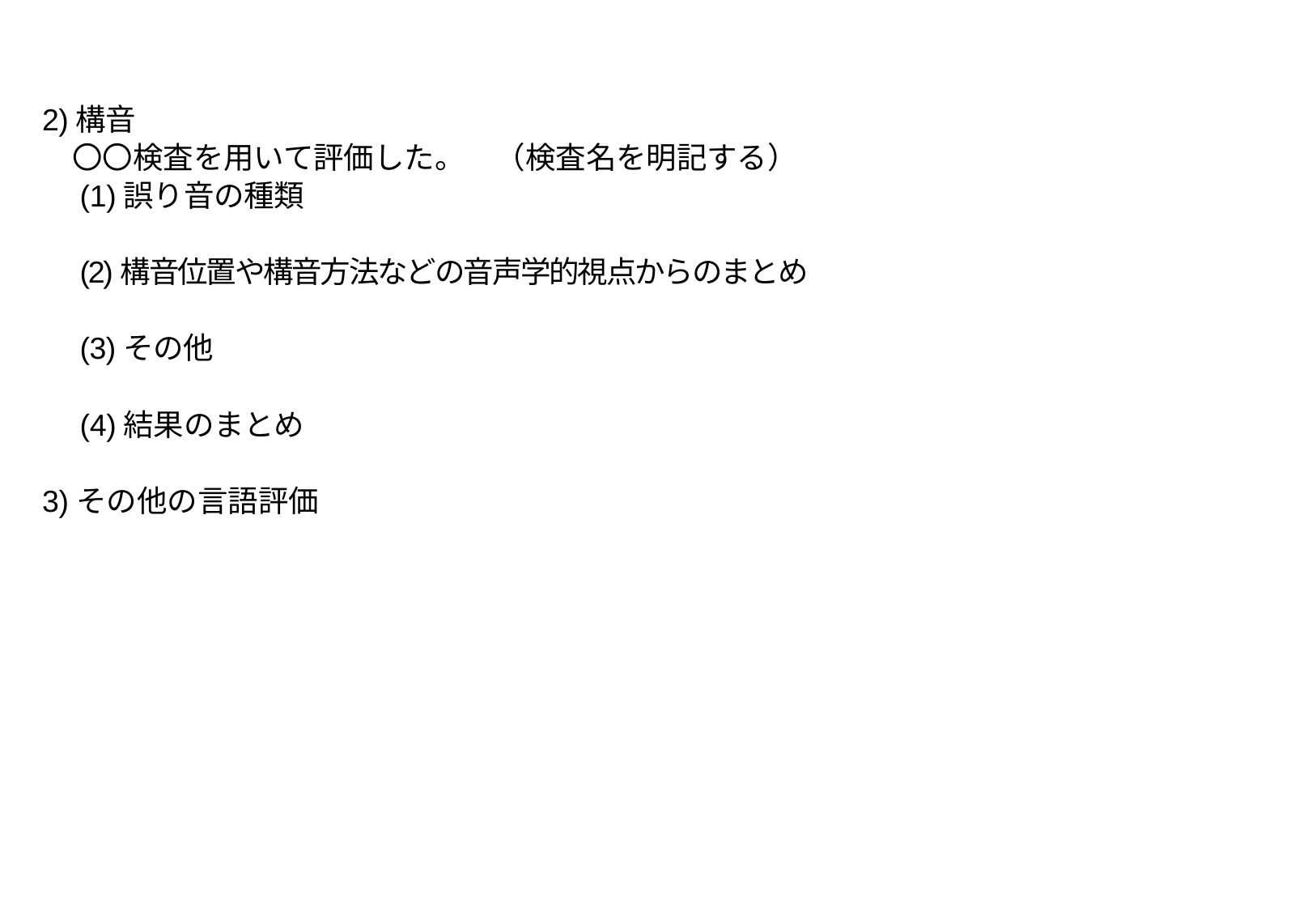

2)構音
　〇〇検査を用いて評価した。　（検査名を明記する）
　(1)誤り音の種類

　(2)構音位置や構音方法などの音声学的視点からのまとめ

　(3)その他

　(4)結果のまとめ

3)その他の言語評価

7